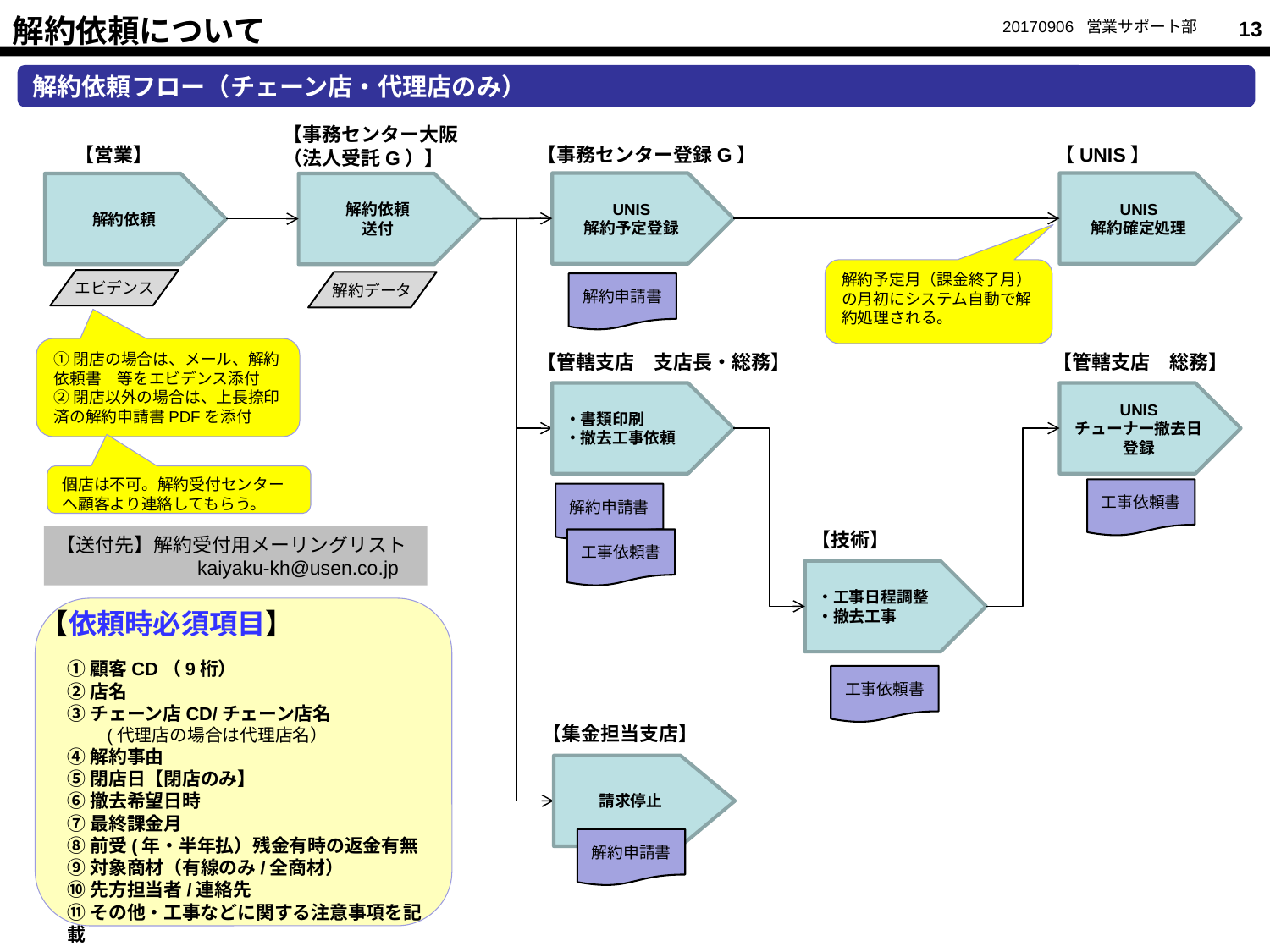

解約依頼について
13
解約依頼フロー（チェーン店・代理店のみ）
【事務センター大阪（法人受託G）】
【UNIS】
【営業】
【事務センター登録G】
UNIS
解約予定登録
UNIS
解約確定処理
解約依頼
解約依頼
送付
解約予定月（課金終了月）の月初にシステム自動で解約処理される。
エビデンス
解約データ
解約申請書
①閉店の場合は、メール、解約依頼書　等をエビデンス添付
②閉店以外の場合は、上長捺印済の解約申請書PDFを添付

【管轄支店　支店長・総務】
【管轄支店　総務】
・書類印刷
・撤去工事依頼
UNIS
チューナー撤去日登録
個店は不可。解約受付センターへ顧客より連絡してもらう。
工事依頼書
解約申請書
【技術】
【送付先】解約受付用メーリングリスト
　　　　　　　kaiyaku-kh@usen.co.jp
工事依頼書
・工事日程調整
・撤去工事

【依頼時必須項目】
①顧客CD（9桁）
②店名
③チェーン店CD/チェーン店名
　　(代理店の場合は代理店名）
④解約事由
⑤閉店日【閉店のみ】
⑥撤去希望日時
⑦最終課金月
⑧前受(年・半年払）残金有時の返金有無
⑨対象商材（有線のみ/全商材）
⑩先方担当者/連絡先
⑪その他・工事などに関する注意事項を記載
工事依頼書
【集金担当支店】
請求停止
解約申請書